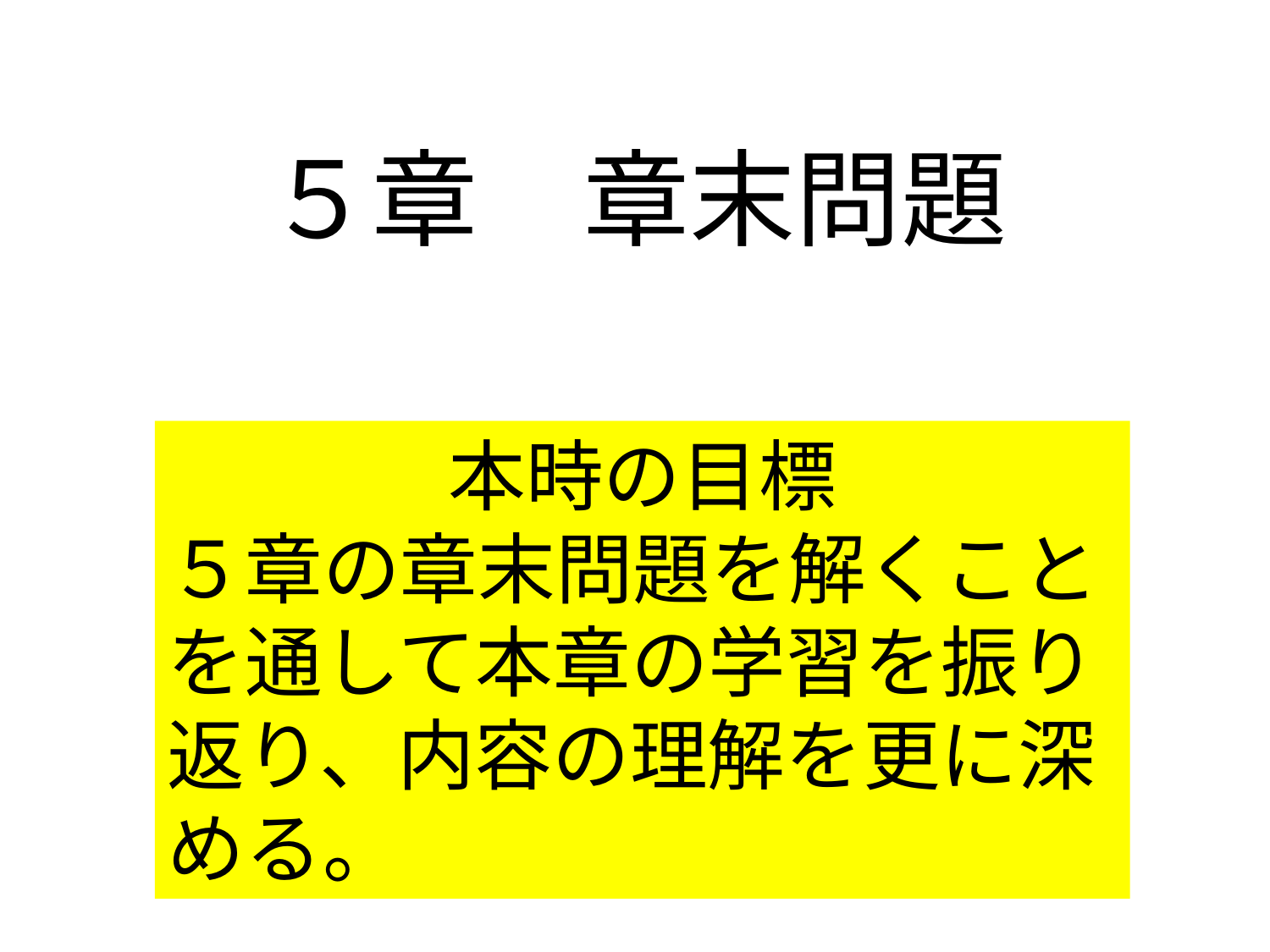

# ５章　章末問題
本時の目標
５章の章末問題を解くことを通して本章の学習を振り返り、内容の理解を更に深める。